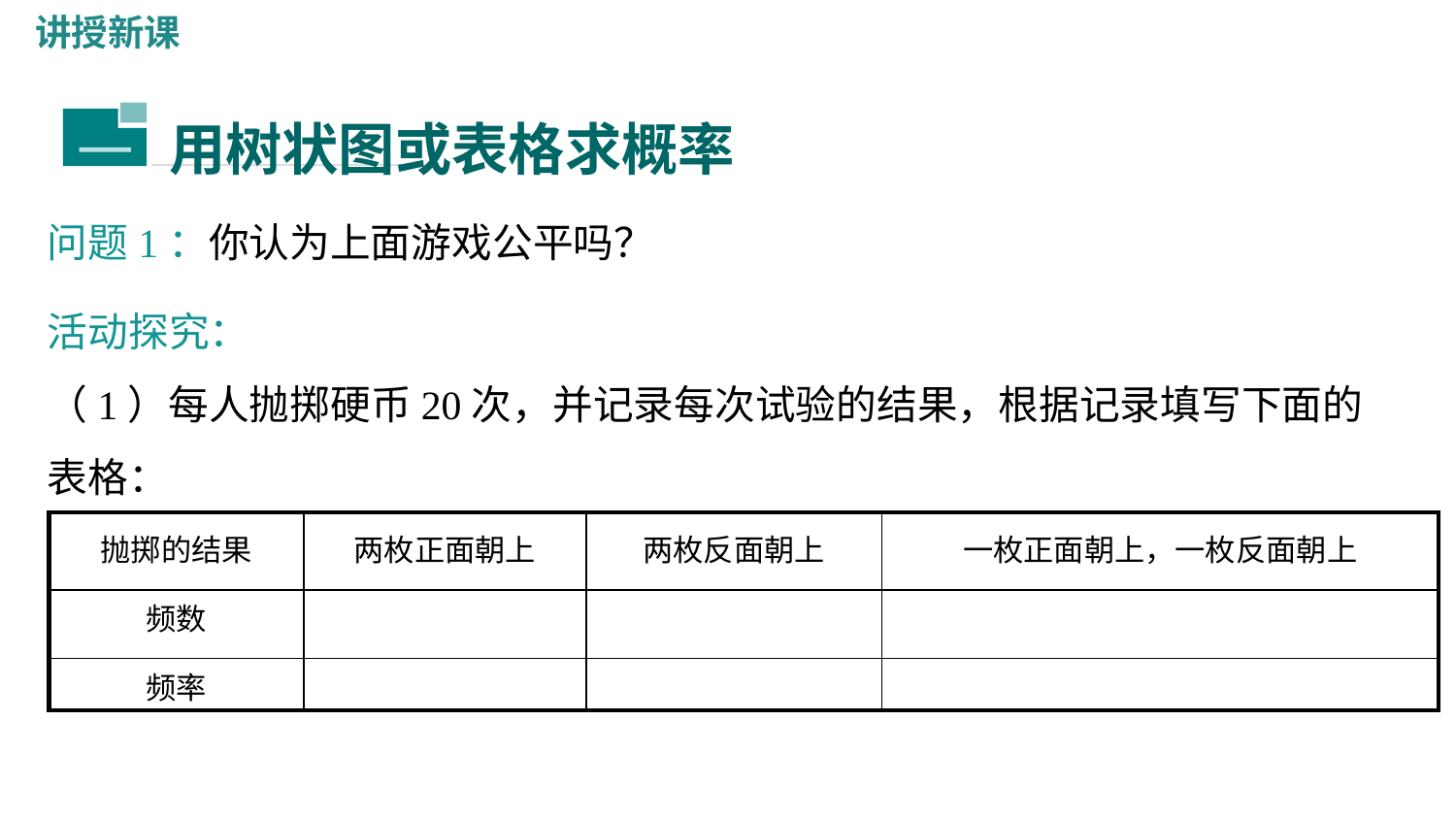

讲授新课

用树状图或表格求概率
一

问题1：你认为上面游戏公平吗？
活动探究：
（1）每人抛掷硬币20次，并记录每次试验的结果，根据记录填写下面的表格：
| 抛掷的结果 | 两枚正面朝上 | 两枚反面朝上 | 一枚正面朝上，一枚反面朝上 |
| --- | --- | --- | --- |
| 频数 |  |  |  |
| 频率 |  |  |  |